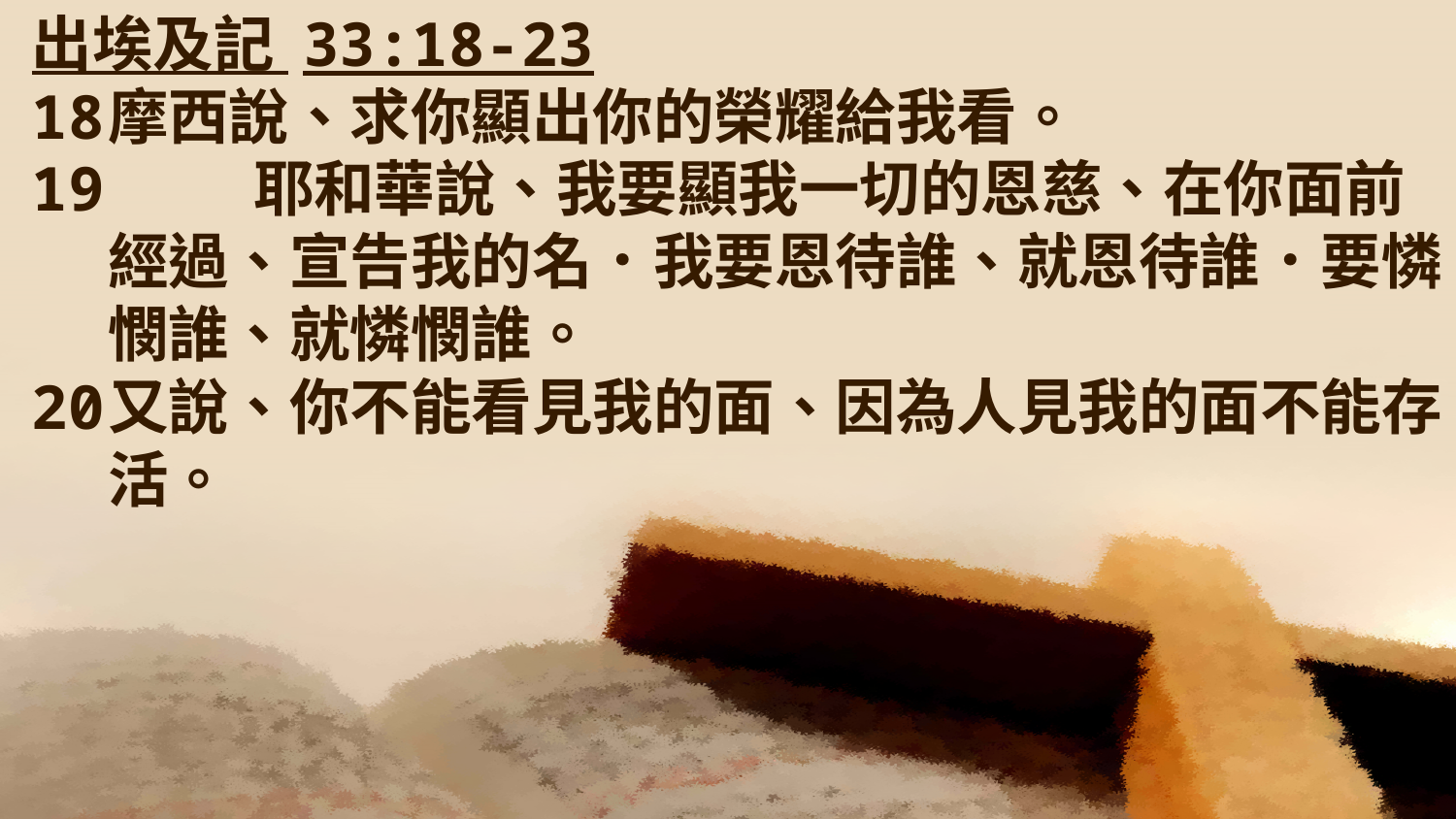

出埃及記 33:18-23
18	摩西說、求你顯出你的榮耀給我看。
19 	耶和華說、我要顯我一切的恩慈、在你面前經過、宣告我的名．我要恩待誰、就恩待誰．要憐憫誰、就憐憫誰。
20	又說、你不能看見我的面、因為人見我的面不能存活。